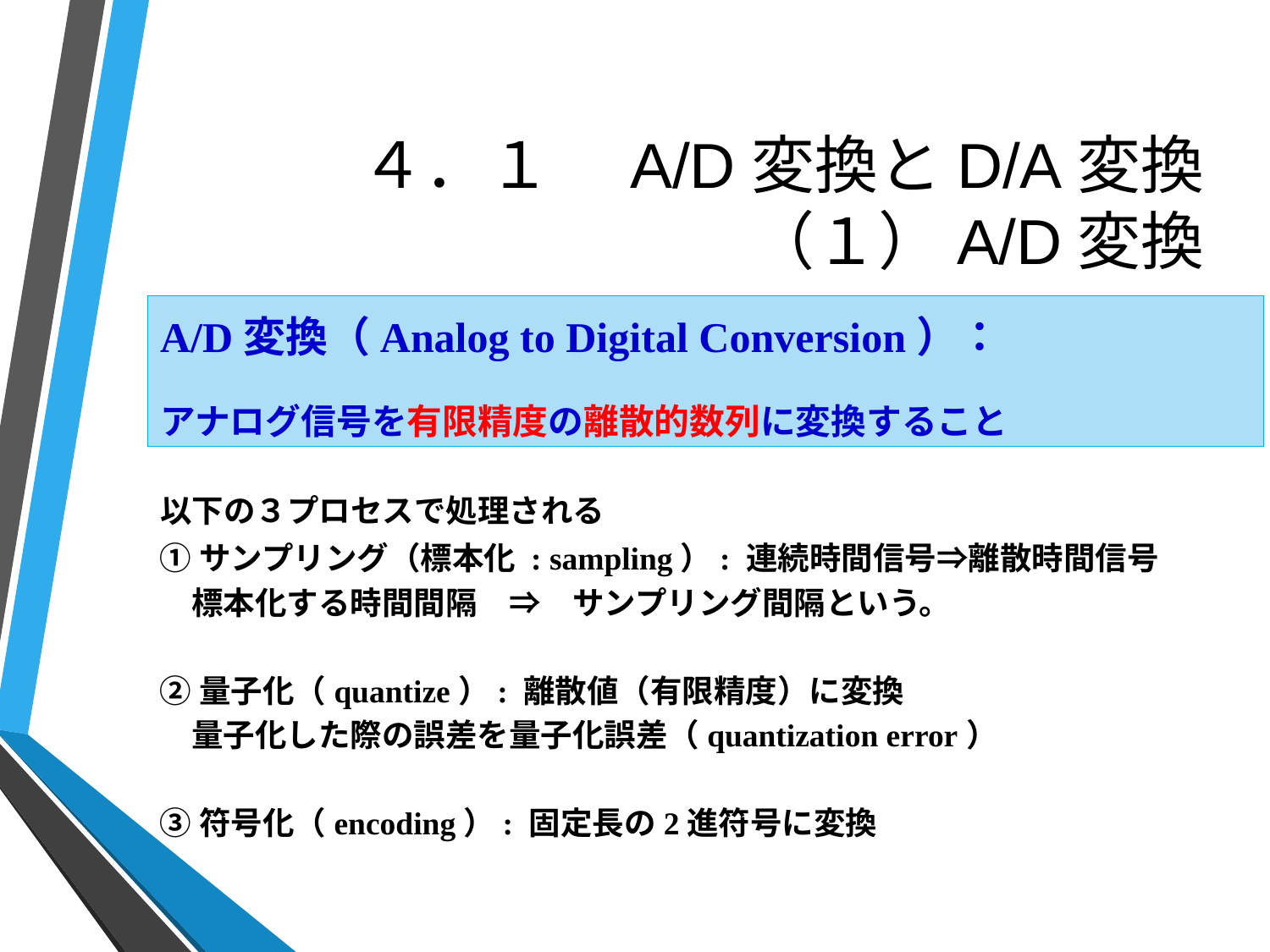

# ４．１　A/D変換とD/A変換 （１）A/D変換
A/D変換（Analog to Digital Conversion）：
アナログ信号を有限精度の離散的数列に変換すること
以下の３プロセスで処理される
①サンプリング（標本化 : sampling）: 連続時間信号⇒離散時間信号
　標本化する時間間隔　⇒　サンプリング間隔という。

②量子化（quantize）: 離散値（有限精度）に変換
　量子化した際の誤差を量子化誤差（quantization error）

③符号化（encoding）: 固定長の2進符号に変換